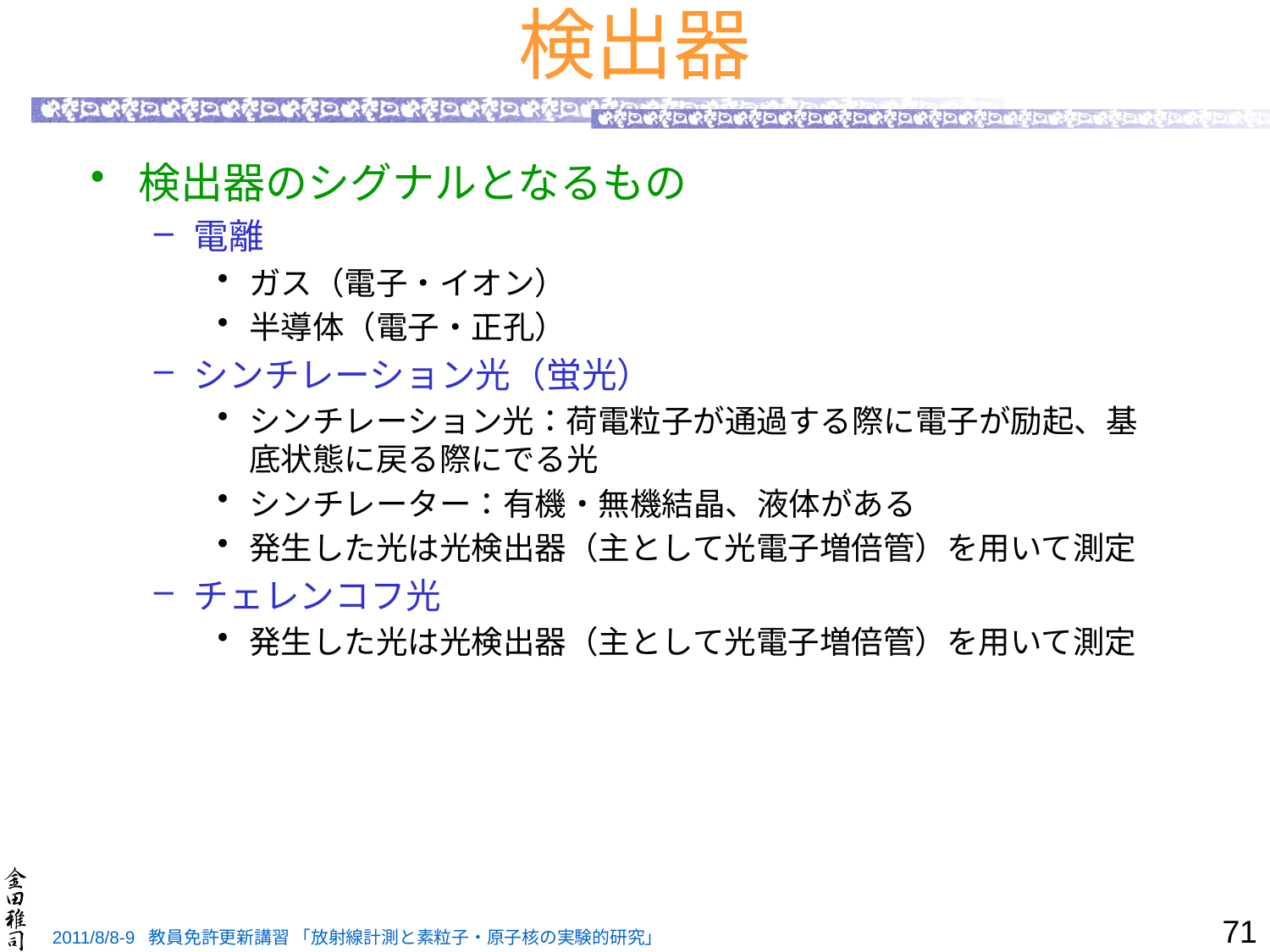

# 検出器
検出器のシグナルとなるもの
電離
ガス（電子・イオン）
半導体（電子・正孔）
シンチレーション光（蛍光）
シンチレーション光：荷電粒子が通過する際に電子が励起、基底状態に戻る際にでる光
シンチレーター：有機・無機結晶、液体がある
発生した光は光検出器（主として光電子増倍管）を用いて測定
チェレンコフ光
発生した光は光検出器（主として光電子増倍管）を用いて測定

71
2011/8/8-9  教員免許更新講習 「放射線計測と素粒子・原子核の実験的研究」